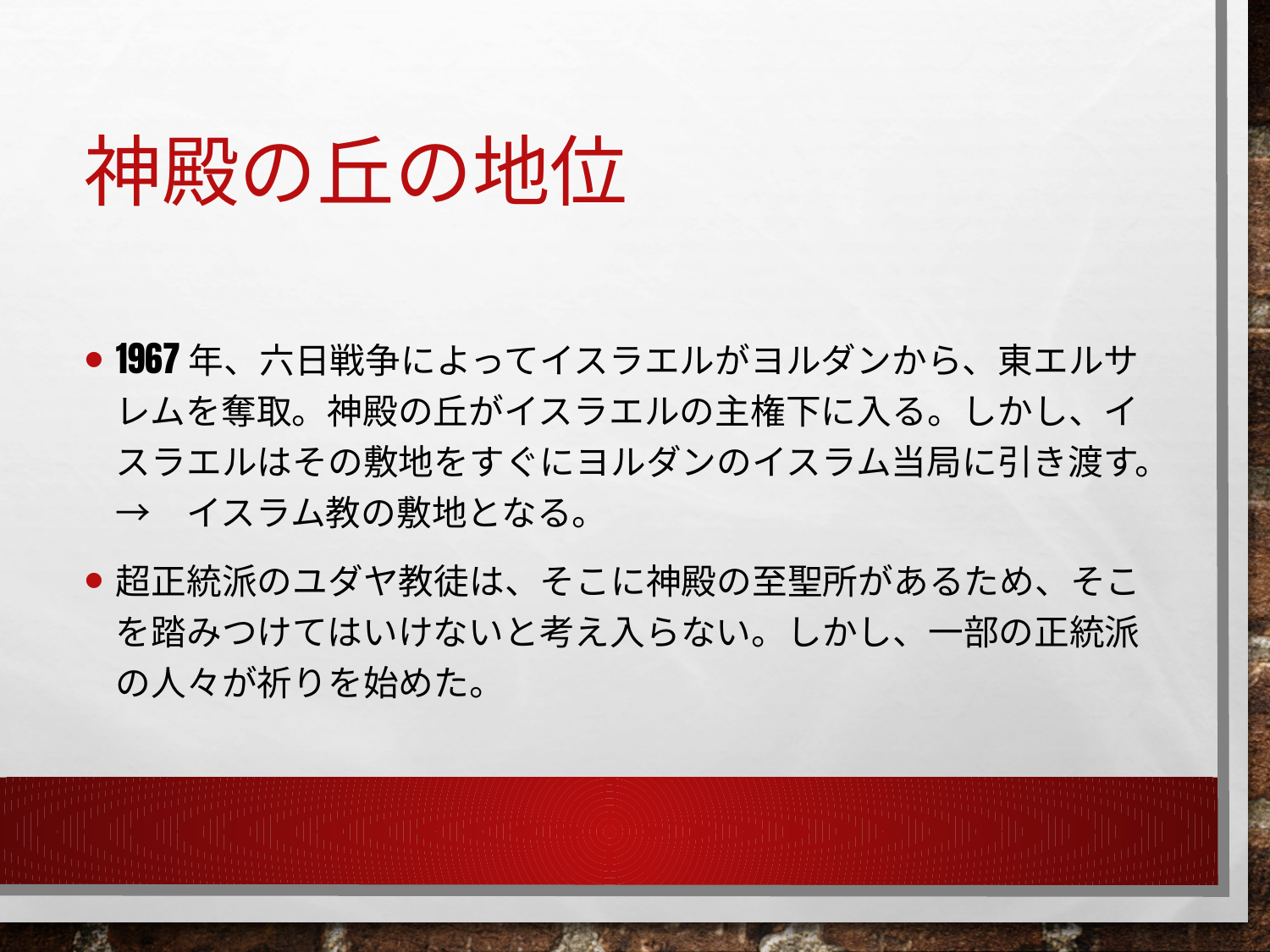

# 神殿の丘の地位
1967年、六日戦争によってイスラエルがヨルダンから、東エルサレムを奪取。神殿の丘がイスラエルの主権下に入る。しかし、イスラエルはその敷地をすぐにヨルダンのイスラム当局に引き渡す。→　イスラム教の敷地となる。
超正統派のユダヤ教徒は、そこに神殿の至聖所があるため、そこを踏みつけてはいけないと考え入らない。しかし、一部の正統派の人々が祈りを始めた。